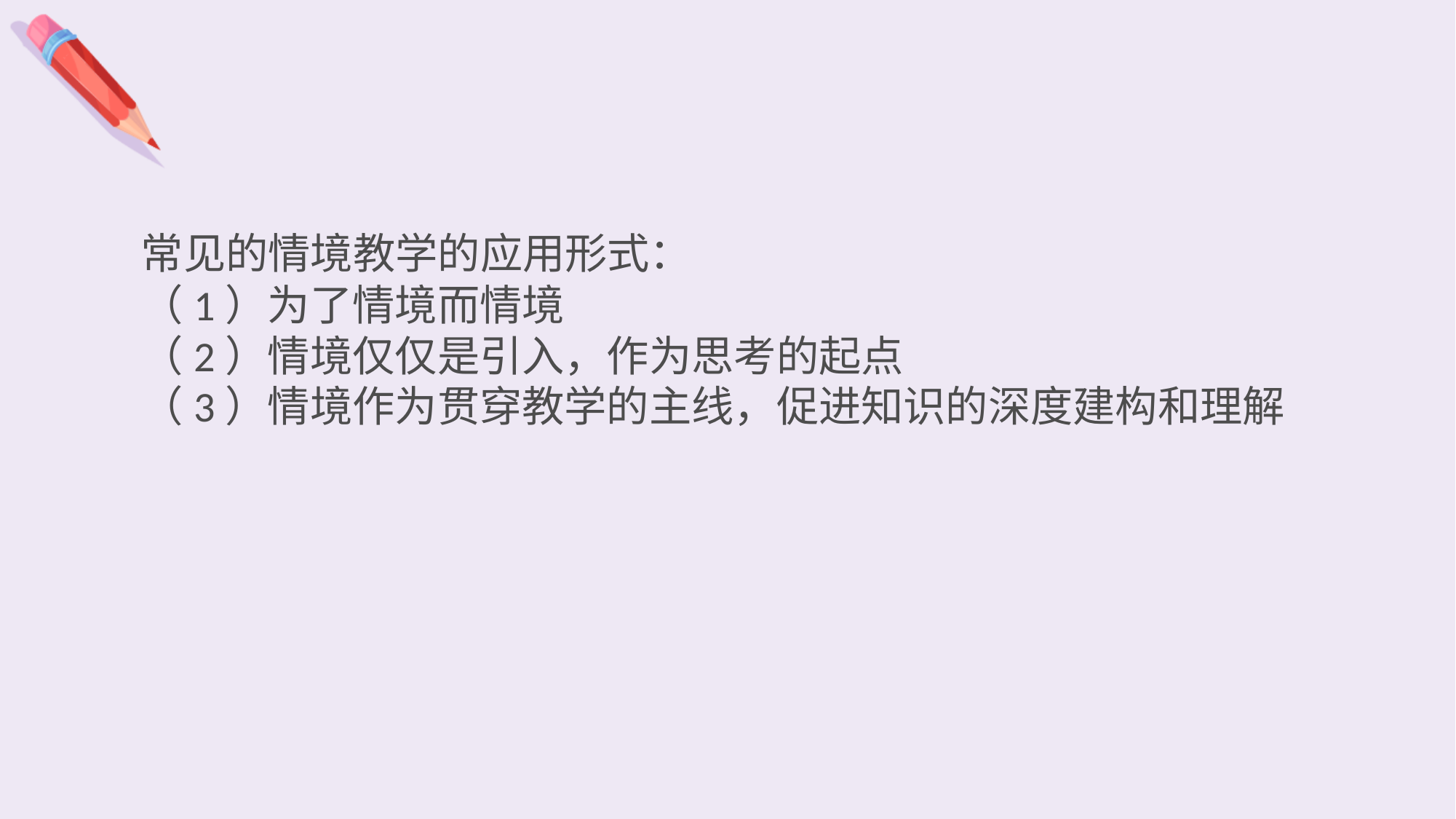

常见的情境教学的应用形式：
（1）为了情境而情境
（2）情境仅仅是引入，作为思考的起点
（3）情境作为贯穿教学的主线，促进知识的深度建构和理解